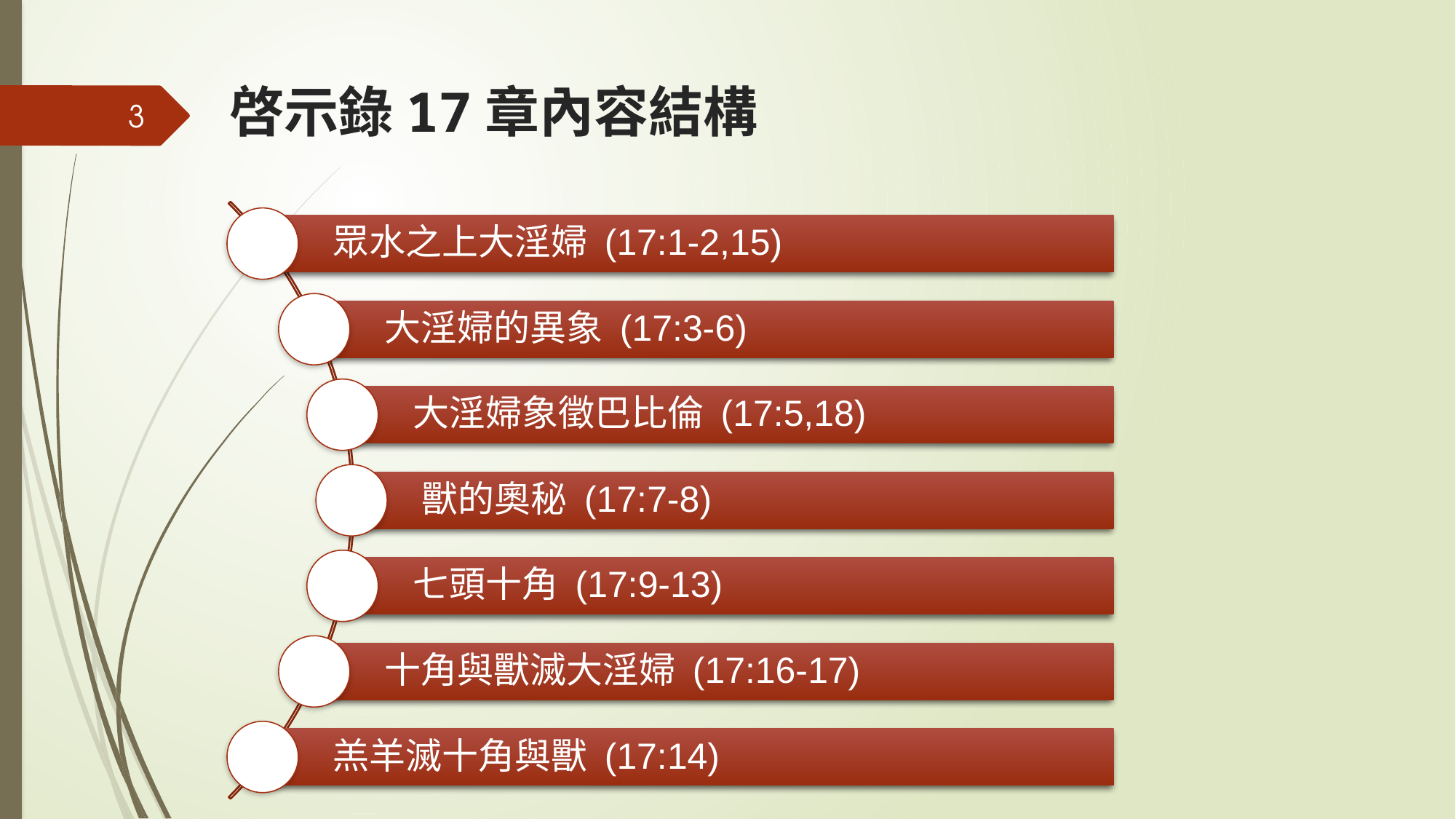

# 啓示錄17章內容結構
3
  眾水之上大淫婦 (17:1-2,15)
  大淫婦的異象 (17:3-6)
  大淫婦象徵巴比倫 (17:5,18)
  獸的奧秘 (17:7-8)
  七頭十角 (17:9-13)
  十角與獸滅大淫婦 (17:16-17)
  羔羊滅十角與獸 (17:14)